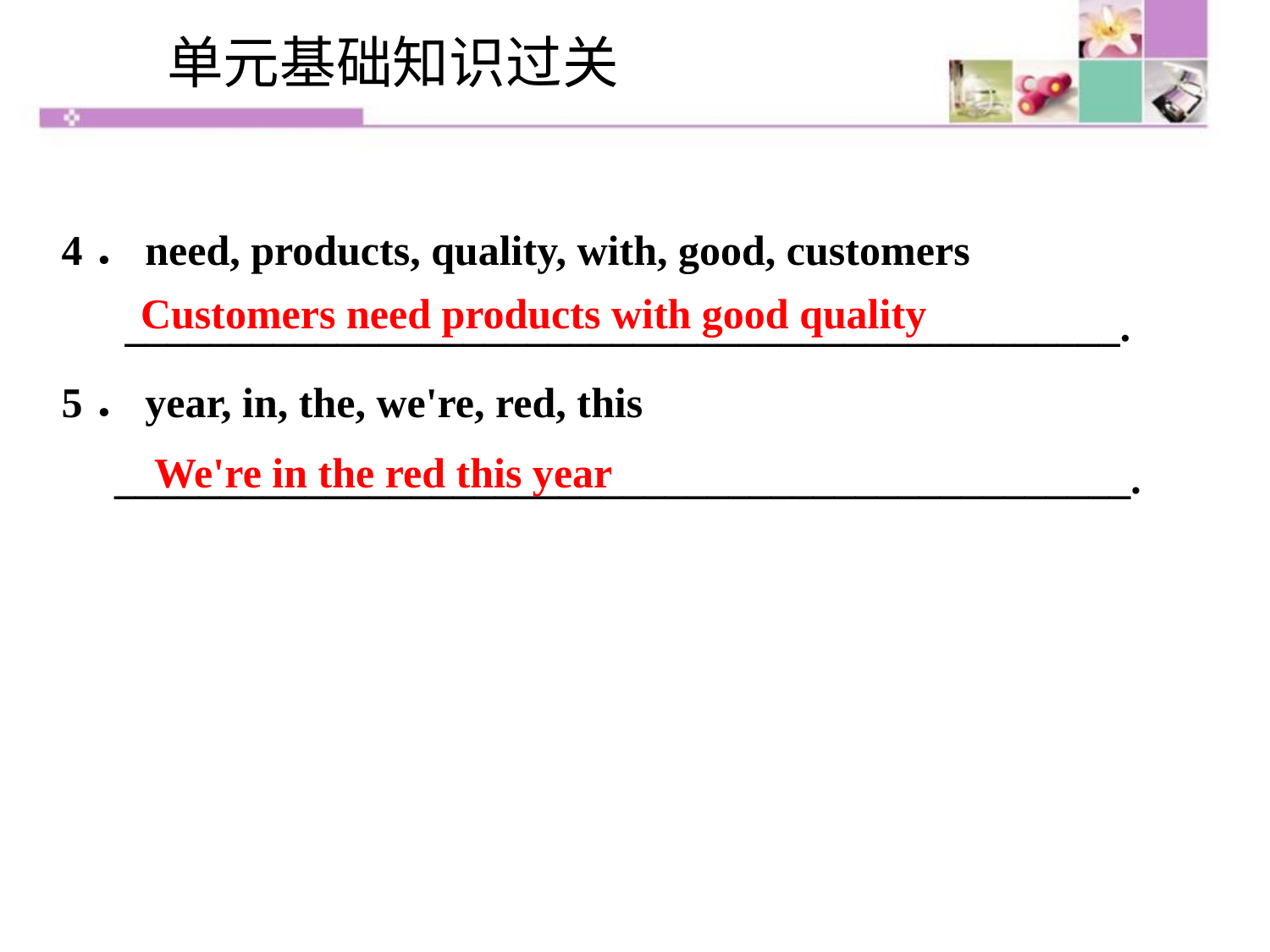

单元基础知识过关
4．need, products, quality, with, good, customers
      _______________________________________________.
5．year, in, the, we're, red, this
     ________________________________________________.
Customers need products with good quality
We're in the red this year